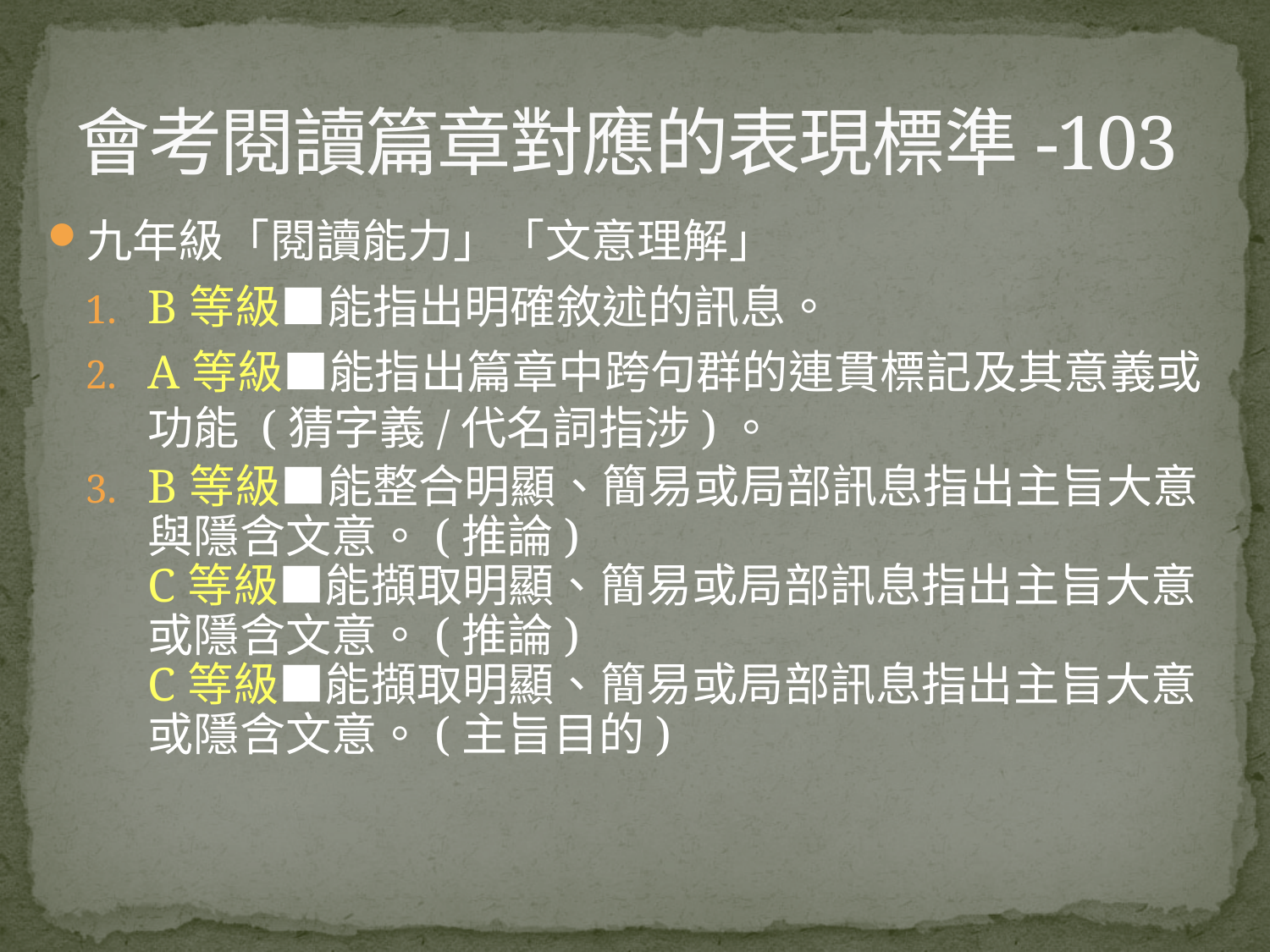

# 會考閱讀篇章對應的表現標準-103
九年級「閱讀能力」「文意理解」
B等級■能指出明確敘述的訊息。
A等級■能指出篇章中跨句群的連貫標記及其意義或功能 (猜字義/代名詞指涉)。
B等級■能整合明顯、簡易或局部訊息指出主旨大意與隱含文意。(推論)
C等級■能擷取明顯、簡易或局部訊息指出主旨大意或隱含文意。(推論)
C等級■能擷取明顯、簡易或局部訊息指出主旨大意或隱含文意。(主旨目的)